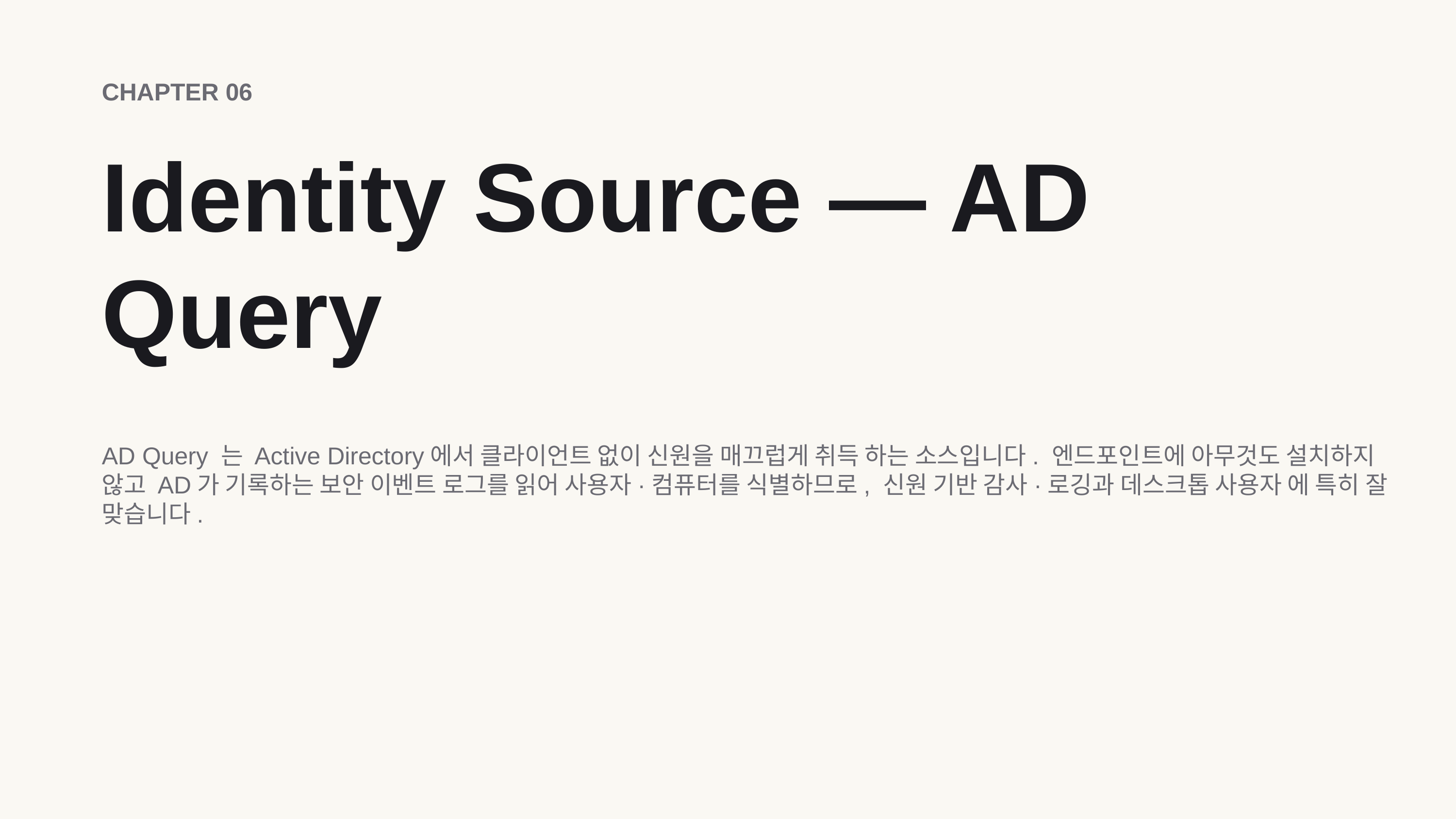

CHAPTER 06
Identity Source — AD Query
AD Query 는 Active Directory에서 클라이언트 없이 신원을 매끄럽게 취득 하는 소스입니다. 엔드포인트에 아무것도 설치하지 않고 AD가 기록하는 보안 이벤트 로그를 읽어 사용자·컴퓨터를 식별하므로, 신원 기반 감사·로깅과 데스크톱 사용자 에 특히 잘 맞습니다.